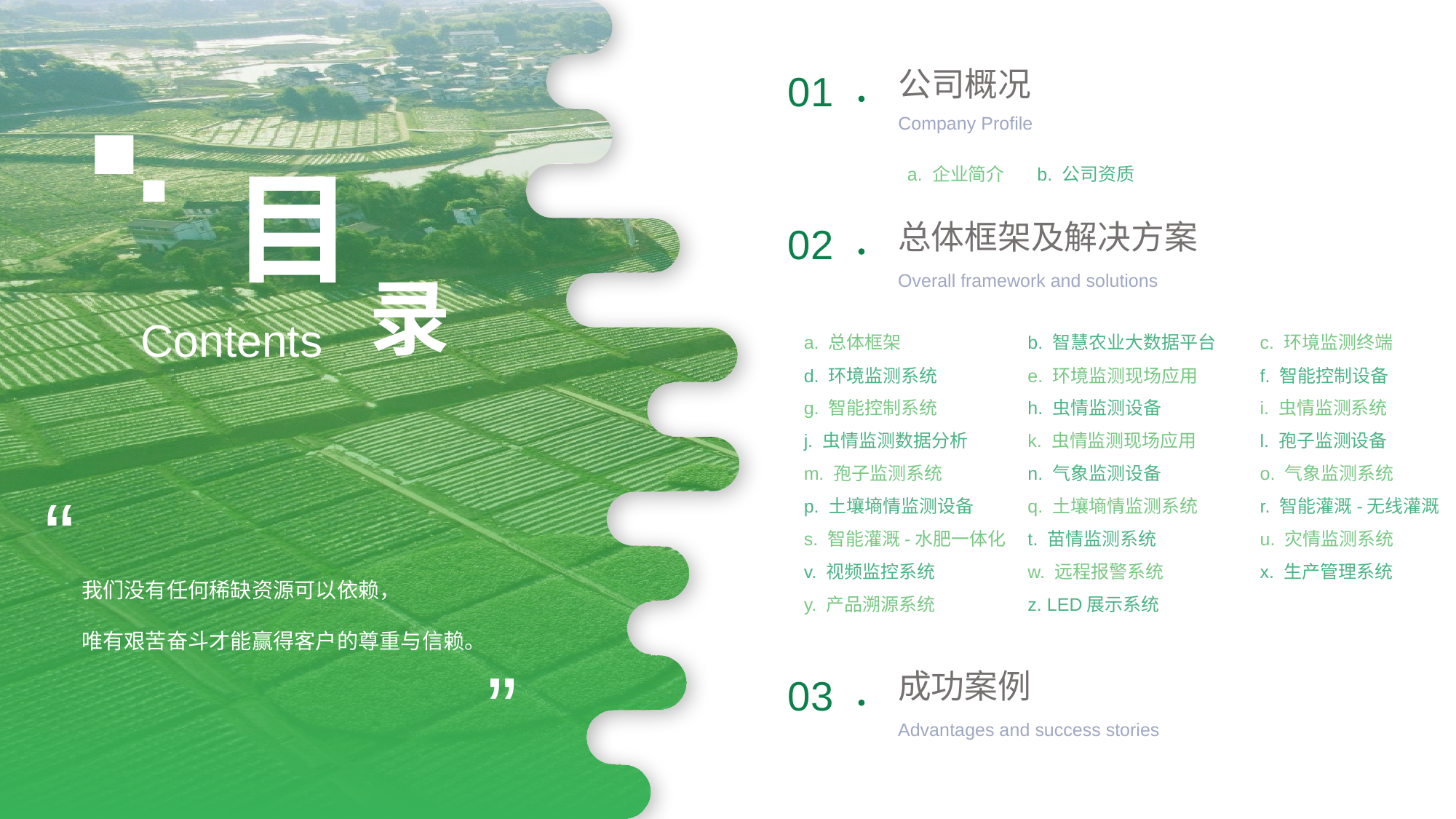

01

公司概况
Company Profile

目
录
Contents

a. 企业简介       b. 公司资质

02

总体框架及解决方案
Overall framework and solutions
a. 总体框架
d. 环境监测系统
g. 智能控制系统
j. 虫情监测数据分析
m. 孢子监测系统
p. 土壤墒情监测设备
s. 智能灌溉-水肥一体化
v. 视频监控系统
y. 产品溯源系统
b. 智慧农业大数据平台
e. 环境监测现场应用
h. 虫情监测设备
k. 虫情监测现场应用
n. 气象监测设备
q. 土壤墒情监测系统
t. 苗情监测系统
w. 远程报警系统
z. LED展示系统
c. 环境监测终端
f. 智能控制设备
i. 虫情监测系统
l. 孢子监测设备
o. 气象监测系统
r. 智能灌溉-无线灌溉
u. 灾情监测系统
x. 生产管理系统

“
我们没有任何稀缺资源可以依赖，
唯有艰苦奋斗才能赢得客户的尊重与信赖。
”
03

成功案例
Advantages and success stories